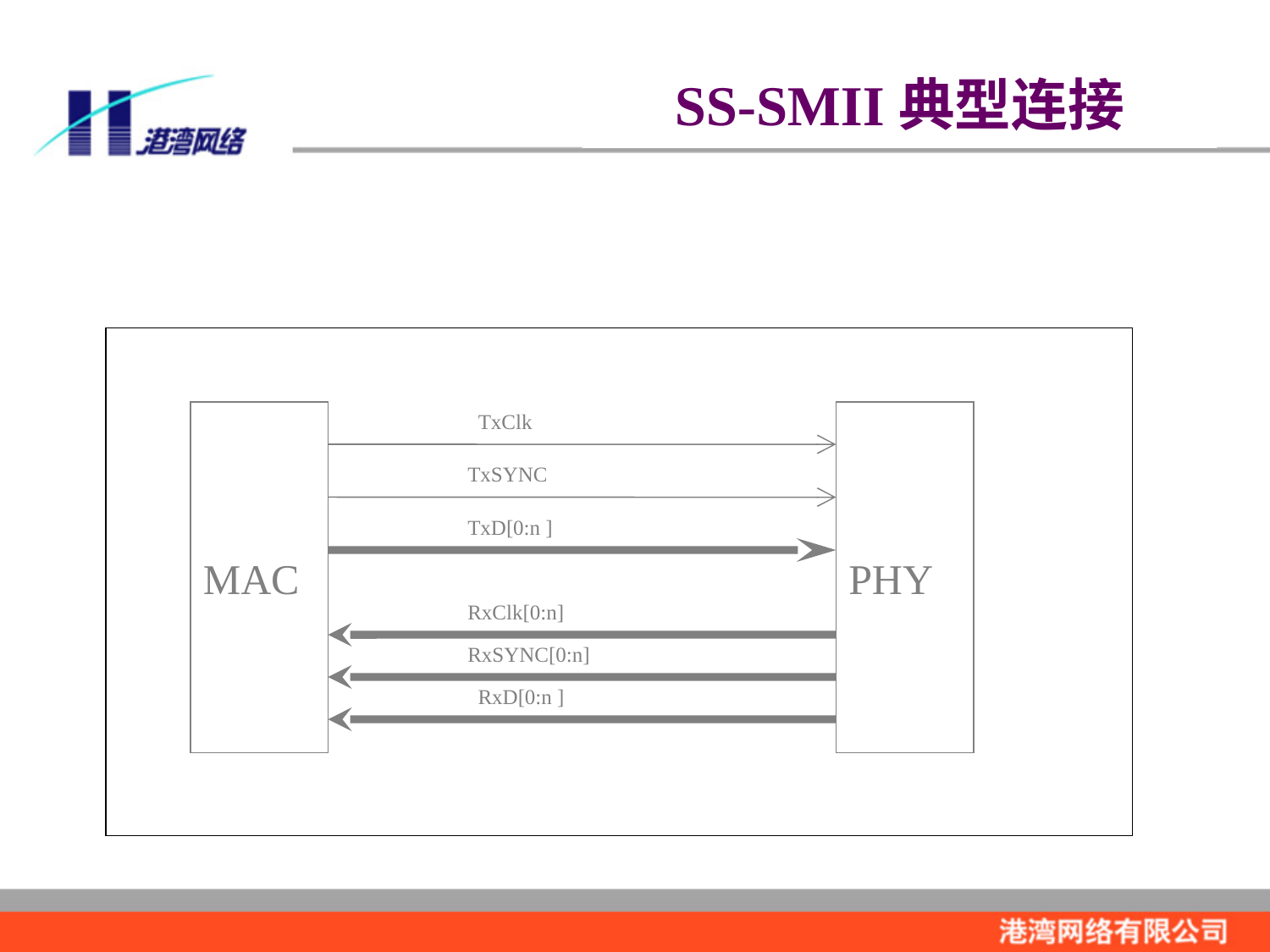

# SS-SMII典型连接

MAC

TxClk

PHY

TxSYNC

TxD[0:n ]

RxClk[0:n]

RxSYNC[0:n]

RxD[0:n ]